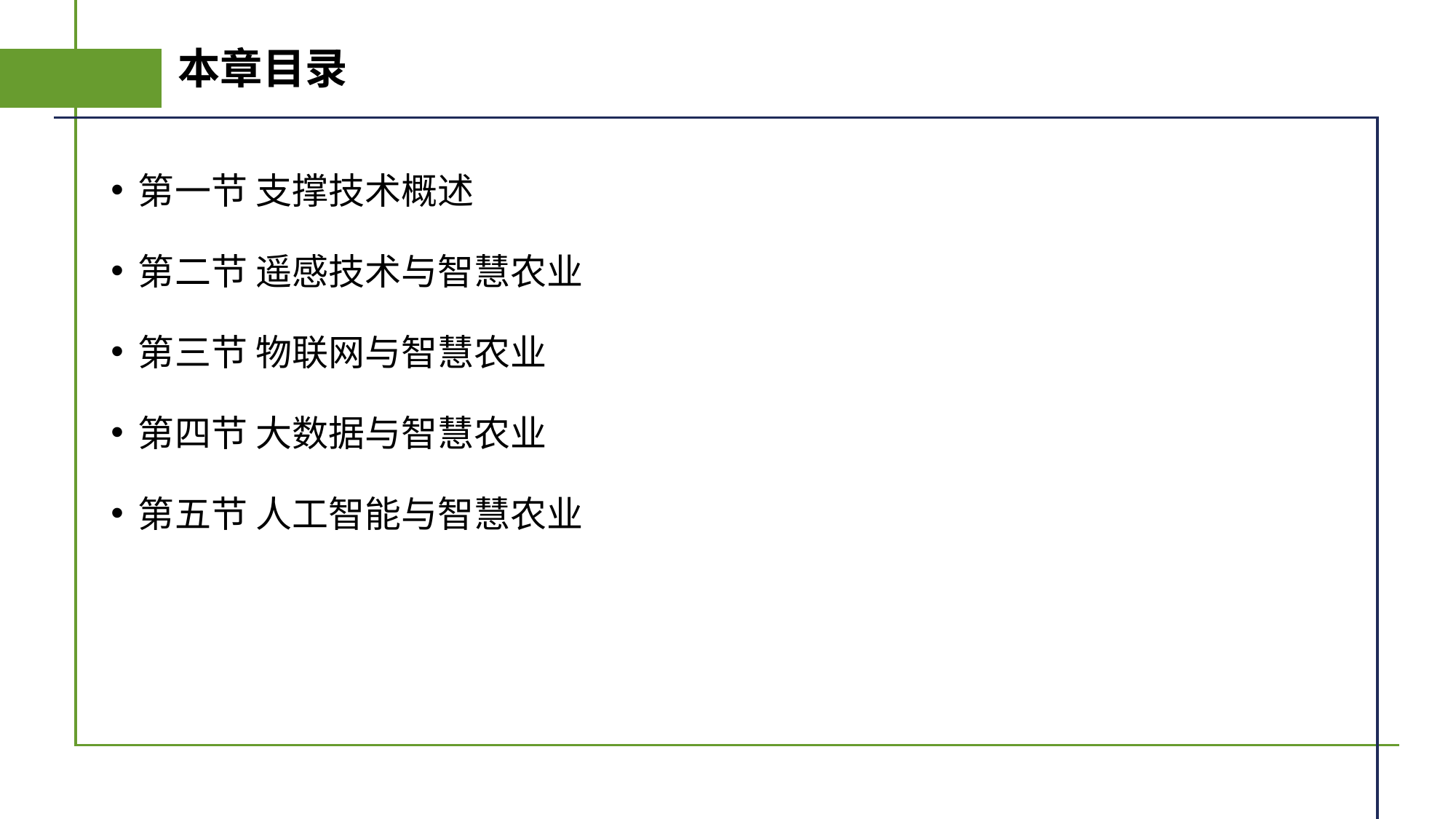

# 本章目录
第一节 支撑技术概述
第二节 遥感技术与智慧农业
第三节 物联网与智慧农业
第四节 大数据与智慧农业
第五节 人工智能与智慧农业